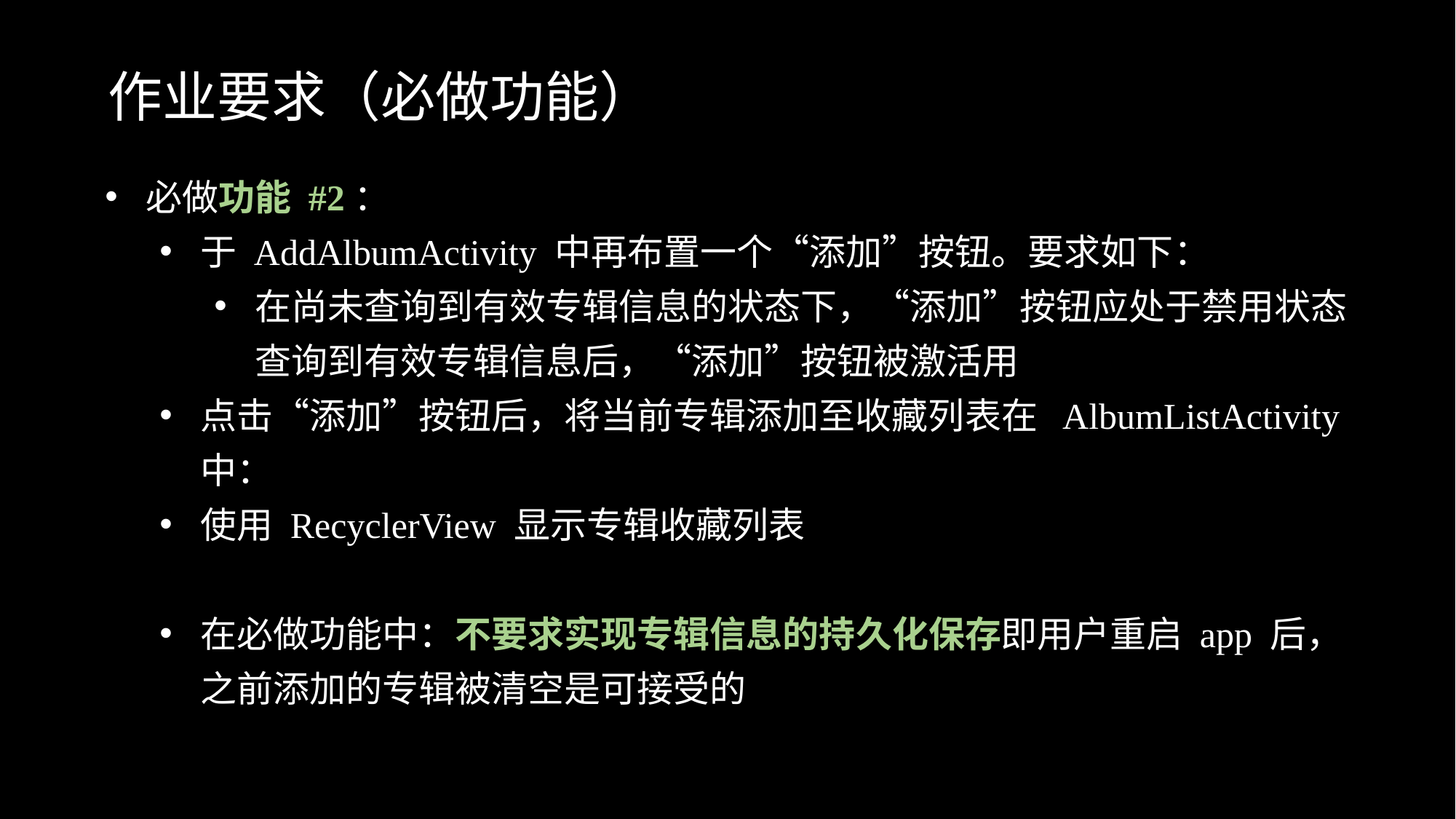

作业要求（必做功能）
必做功能 #2：
于 AddAlbumActivity 中再布置一个“添加”按钮。要求如下：
在尚未查询到有效专辑信息的状态下，“添加”按钮应处于禁用状态查询到有效专辑信息后，“添加”按钮被激活用
点击“添加”按钮后，将当前专辑添加至收藏列表在  AlbumListActivity 中：
使用 RecyclerView 显示专辑收藏列表

在必做功能中：不要求实现专辑信息的持久化保存即用户重启 app 后，之前添加的专辑被清空是可接受的